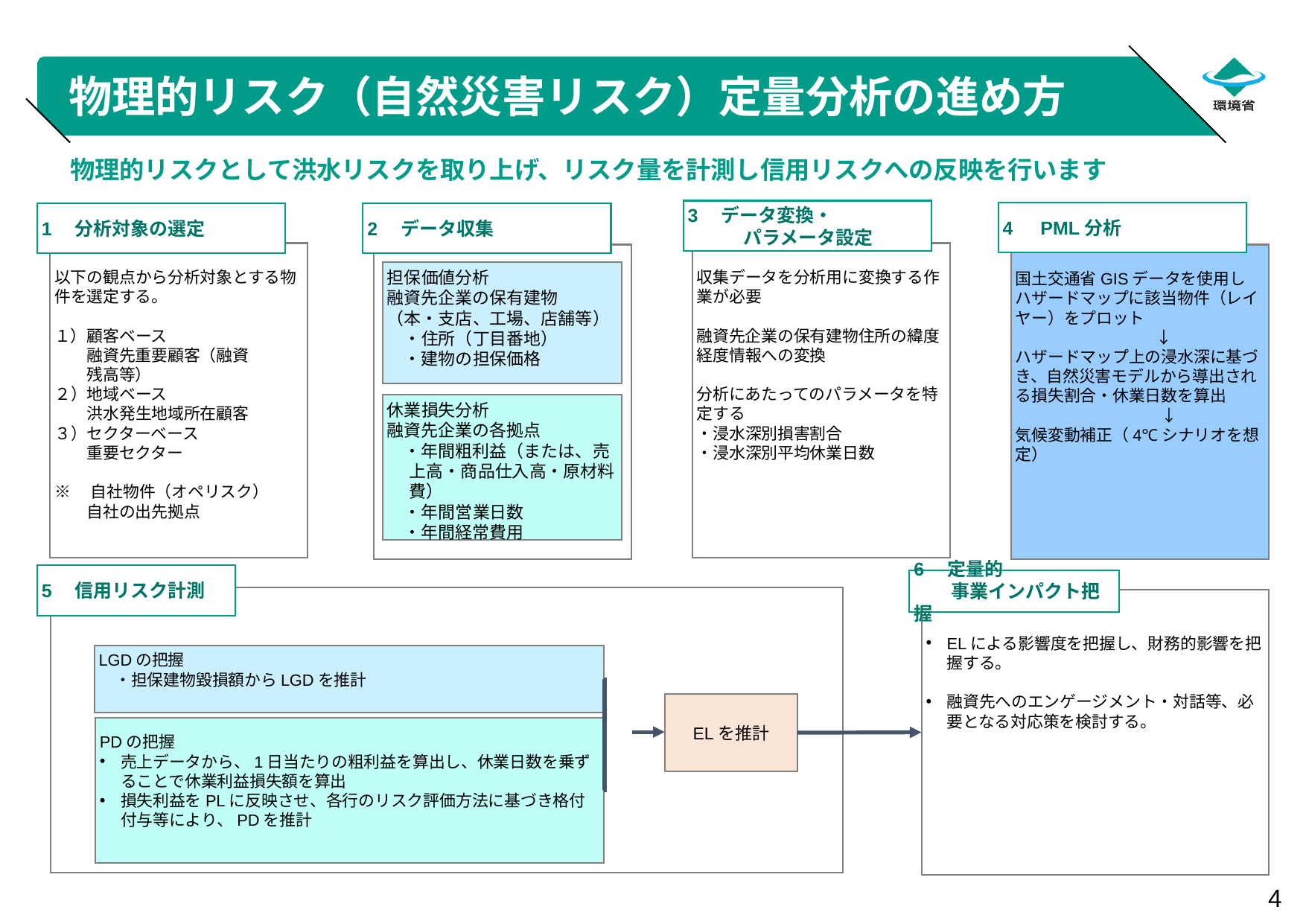

# 物理的リスク（自然災害リスク）定量分析の進め方
物理的リスクとして洪水リスクを取り上げ、リスク量を計測し信用リスクへの反映を行います

3　データ変換・
　　　パラメータ設定
4　PML分析
2　データ収集
1　分析対象の選定

以下の観点から分析対象とする物件を選定する。

１）顧客ベース
　　融資先重要顧客（融資
　　残高等）
２）地域ベース
　　洪水発生地域所在顧客
３）セクターベース
　　重要セクター

※　自社物件（オペリスク）
　　自社の出先拠点

収集データを分析用に変換する作業が必要

融資先企業の保有建物住所の緯度経度情報への変換

分析にあたってのパラメータを特定する
・浸水深別損害割合
・浸水深別平均休業日数

国土交通省GISデータを使用し
ハザードマップに該当物件（レイヤー）をプロット
 　　　　　　　　 ↓
ハザードマップ上の浸水深に基づき、自然災害モデルから導出される損失割合・休業日数を算出
　　　　　　　　　↓
気候変動補正（4℃シナリオを想定）
担保価値分析
融資先企業の保有建物
（本・支店、工場、店舗等）
　・住所（丁目番地）
　・建物の担保価格

休業損失分析
融資先企業の各拠点
　・年間粗利益（または、売上高・商品仕入高・原材料費）
　・年間営業日数
　・年間経常費用
5　信用リスク計測
6　定量的
　　事業インパクト把握

ELによる影響度を把握し、財務的影響を把握する。

融資先へのエンゲージメント・対話等、必要となる対応策を検討する。
LGDの把握
　・担保建物毀損額からLGDを推計

ELを推計

PDの把握
売上データから、1日当たりの粗利益を算出し、休業日数を乗ずることで休業利益損失額を算出
損失利益をPLに反映させ、各行のリスク評価方法に基づき格付付与等により、PDを推計